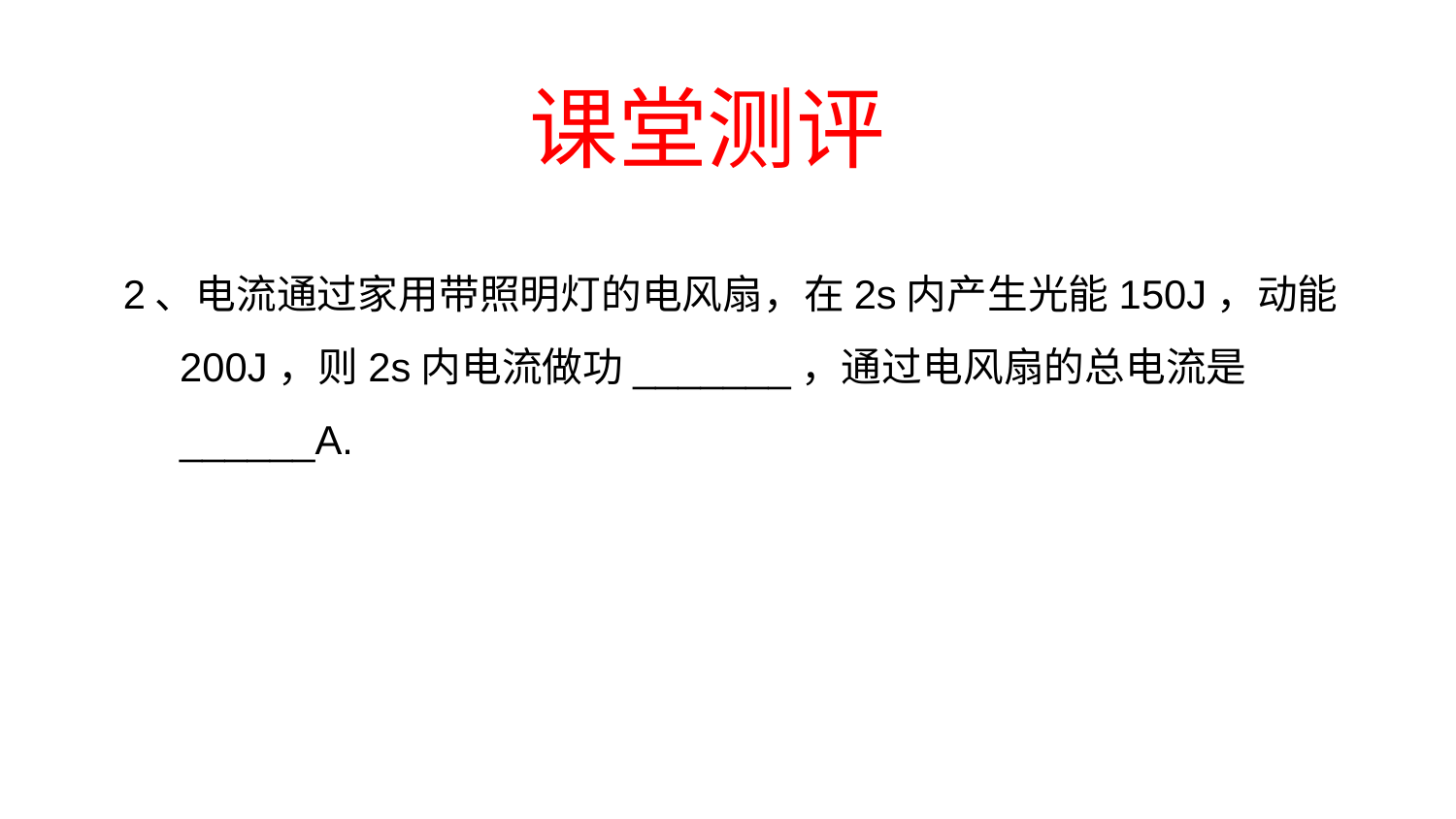

课堂测评
2、电流通过家用带照明灯的电风扇，在2s内产生光能150J，动能200J，则2s内电流做功_______，通过电风扇的总电流是______A.